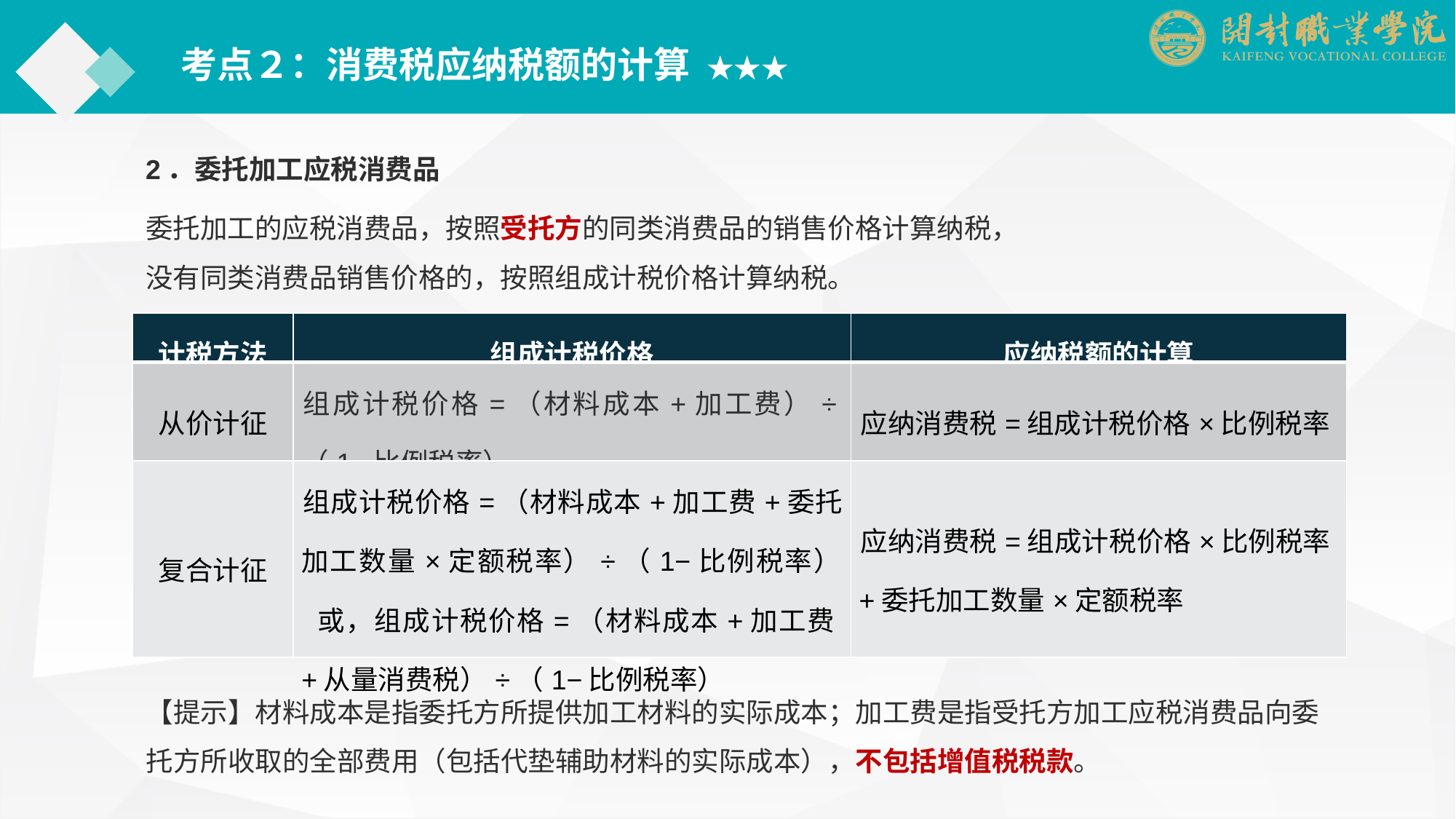

考点２：消费税应纳税额的计算  ★★★
2．委托加工应税消费品
委托加工的应税消费品，按照受托方的同类消费品的销售价格计算纳税，没有同类消费品销售价格的，按照组成计税价格计算纳税。
| 计税方法 | 组成计税价格 | 应纳税额的计算 |
| --- | --- | --- |
| 从价计征 | 组成计税价格=（材料成本+加工费）÷（1−比例税率） | 应纳消费税=组成计税价格×比例税率 |
| 复合计征 | 组成计税价格=（材料成本+加工费+委托加工数量×定额税率）÷（1−比例税率） 或，组成计税价格=（材料成本+加工费+从量消费税）÷（1−比例税率） | 应纳消费税=组成计税价格×比例税率+委托加工数量×定额税率 |
【提示】材料成本是指委托方所提供加工材料的实际成本；加工费是指受托方加工应税消费品向委托方所收取的全部费用（包括代垫辅助材料的实际成本），不包括增值税税款。